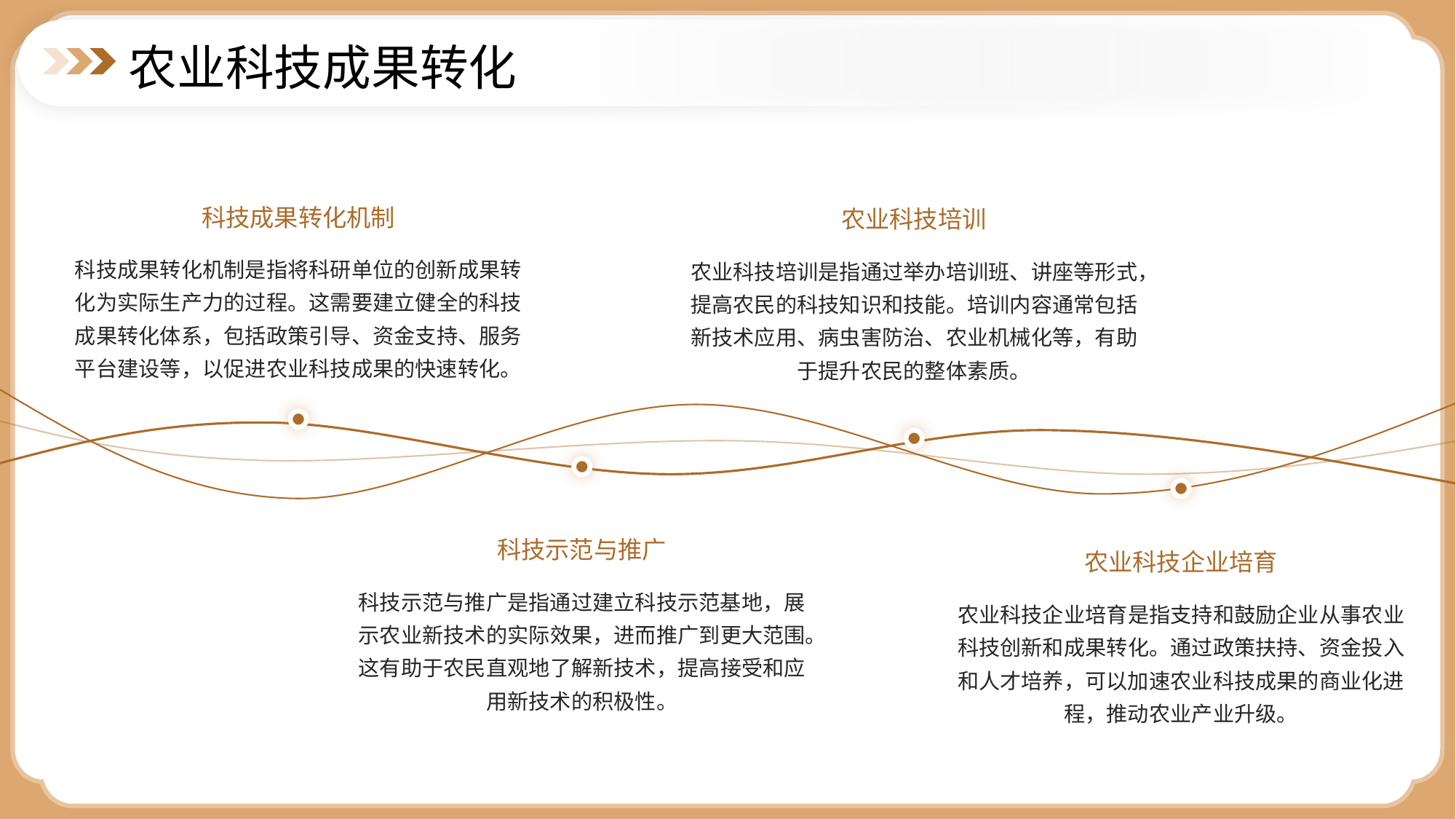

农业科技成果转化

科技成果转化机制
农业科技培训
科技成果转化机制是指将科研单位的创新成果转化为实际生产力的过程。这需要建立健全的科技成果转化体系，包括政策引导、资金支持、服务平台建设等，以促进农业科技成果的快速转化。
农业科技培训是指通过举办培训班、讲座等形式，提高农民的科技知识和技能。培训内容通常包括新技术应用、病虫害防治、农业机械化等，有助于提升农民的整体素质。

科技示范与推广
农业科技企业培育
科技示范与推广是指通过建立科技示范基地，展示农业新技术的实际效果，进而推广到更大范围。这有助于农民直观地了解新技术，提高接受和应用新技术的积极性。
农业科技企业培育是指支持和鼓励企业从事农业科技创新和成果转化。通过政策扶持、资金投入和人才培养，可以加速农业科技成果的商业化进程，推动农业产业升级。